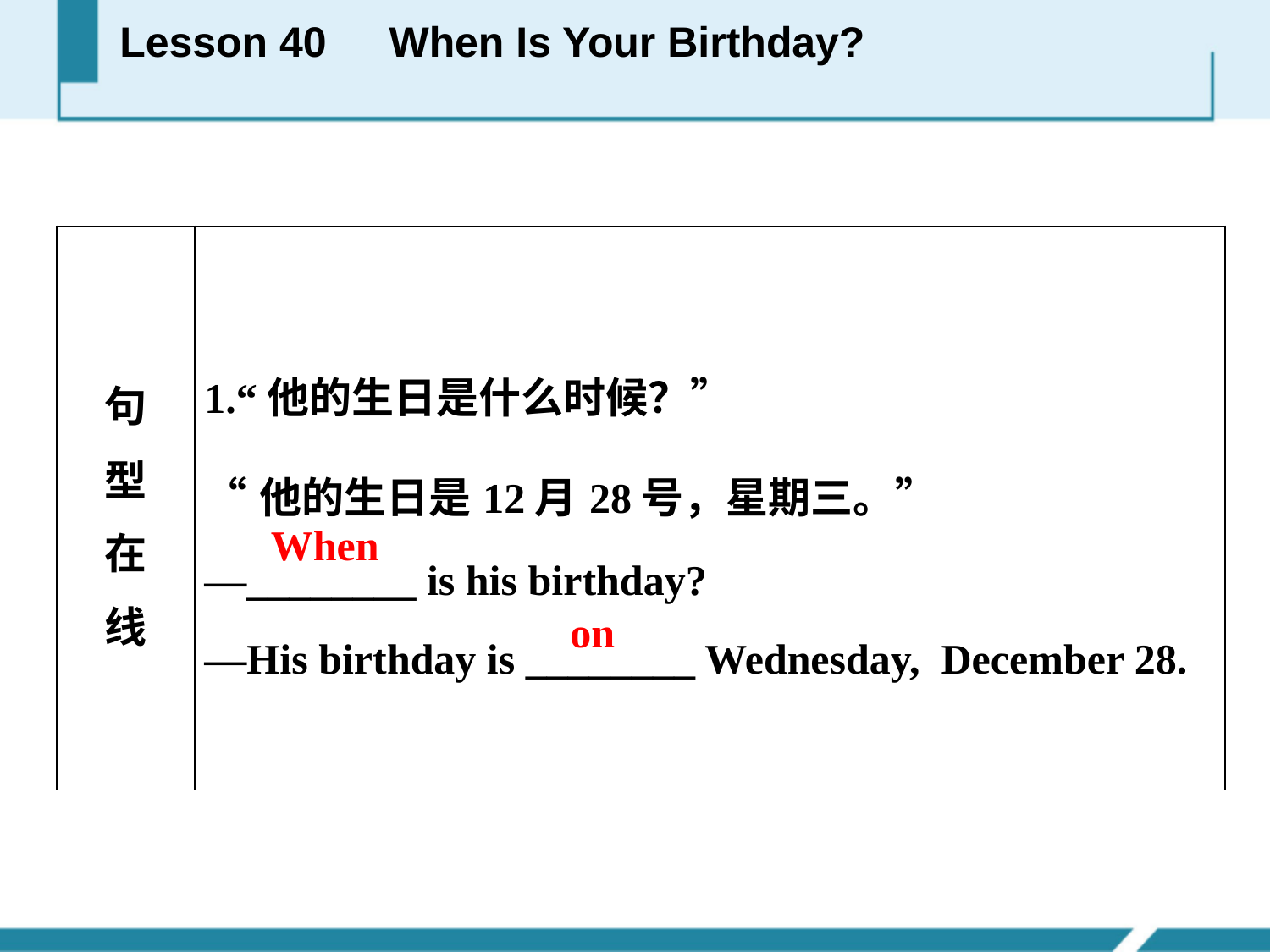

Lesson 40　When Is Your Birthday?
| 句 型 在 线 | 1.“他的生日是什么时候？” “他的生日是12月28号，星期三。” —\_\_\_\_\_\_\_\_ is his birthday? —His birthday is \_\_\_\_\_\_\_\_ Wednesday, December 28. |
| --- | --- |

When
on